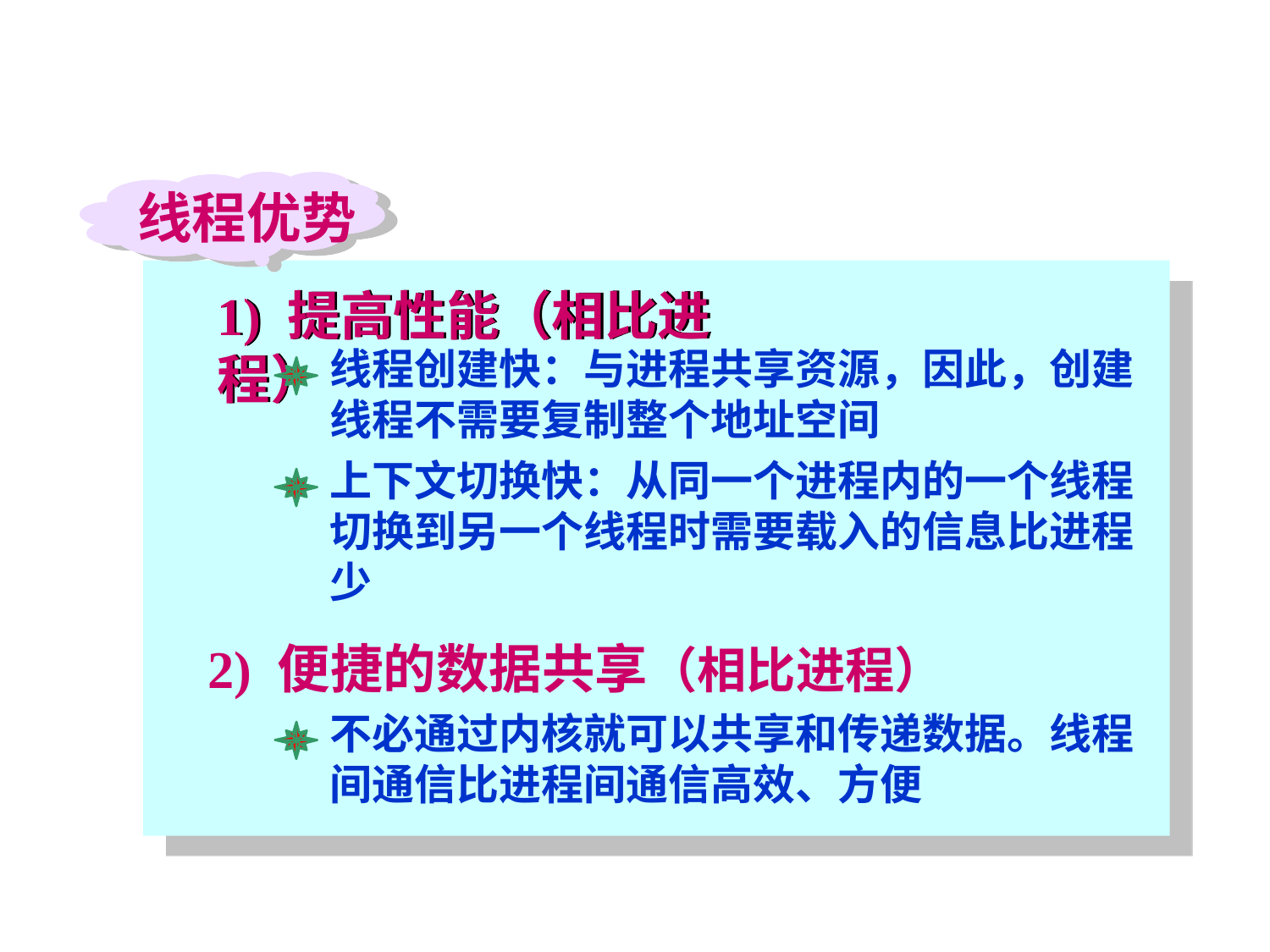

线程优势

1) 提高性能（相比进程）
线程创建快：与进程共享资源，因此，创建线程不需要复制整个地址空间

上下文切换快：从同一个进程内的一个线程切换到另一个线程时需要载入的信息比进程少

2) 便捷的数据共享（相比进程）
不必通过内核就可以共享和传递数据。线程间通信比进程间通信高效、方便